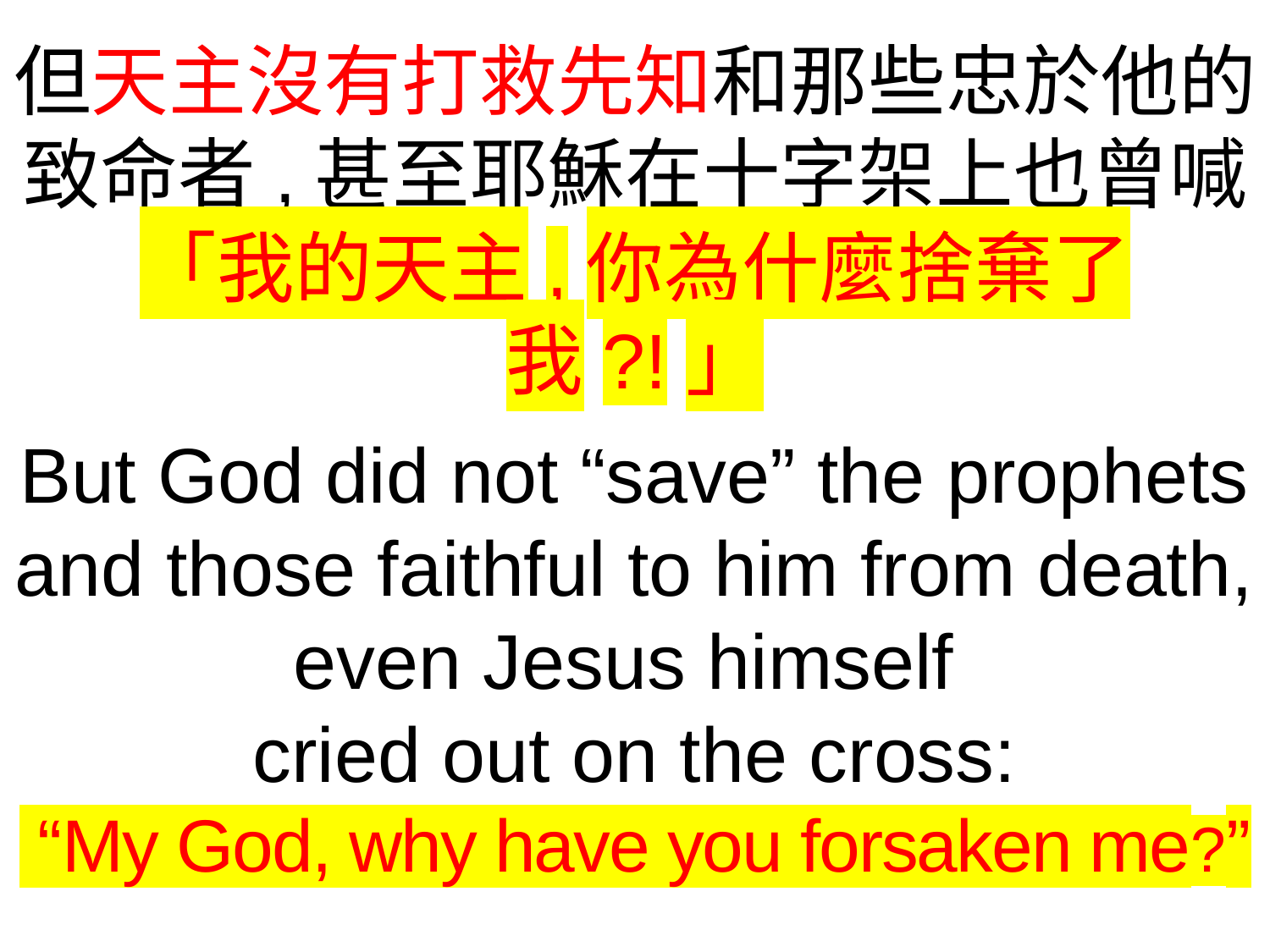

但天主沒有打救先知和那些忠於他的致命者,甚至耶穌在十字架上也曾喊「我的天主,你為什麼捨棄了我?!」
But God did not “save” the prophets and those faithful to him from death, even Jesus himself
cried out on the cross:
 “My God, why have you forsaken me?”